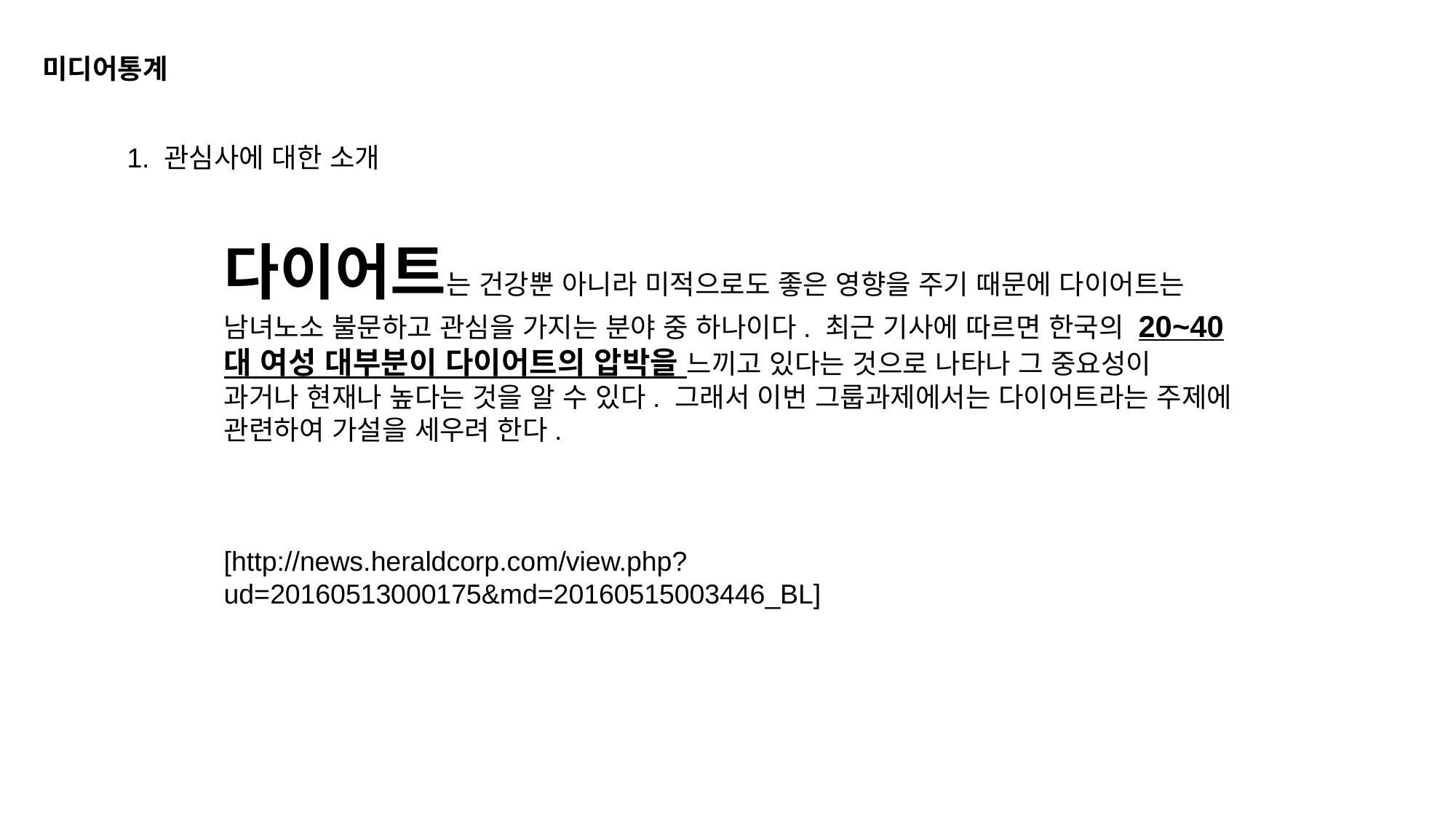

미디어통계
1. 관심사에 대한 소개
다이어트는 건강뿐 아니라 미적으로도 좋은 영향을 주기 때문에 다이어트는 남녀노소 불문하고 관심을 가지는 분야 중 하나이다. 최근 기사에 따르면 한국의 20~40대 여성 대부분이 다이어트의 압박을 느끼고 있다는 것으로 나타나 그 중요성이 과거나 현재나 높다는 것을 알 수 있다. 그래서 이번 그룹과제에서는 다이어트라는 주제에 관련하여 가설을 세우려 한다.

[http://news.heraldcorp.com/view.php?ud=20160513000175&md=20160515003446_BL]